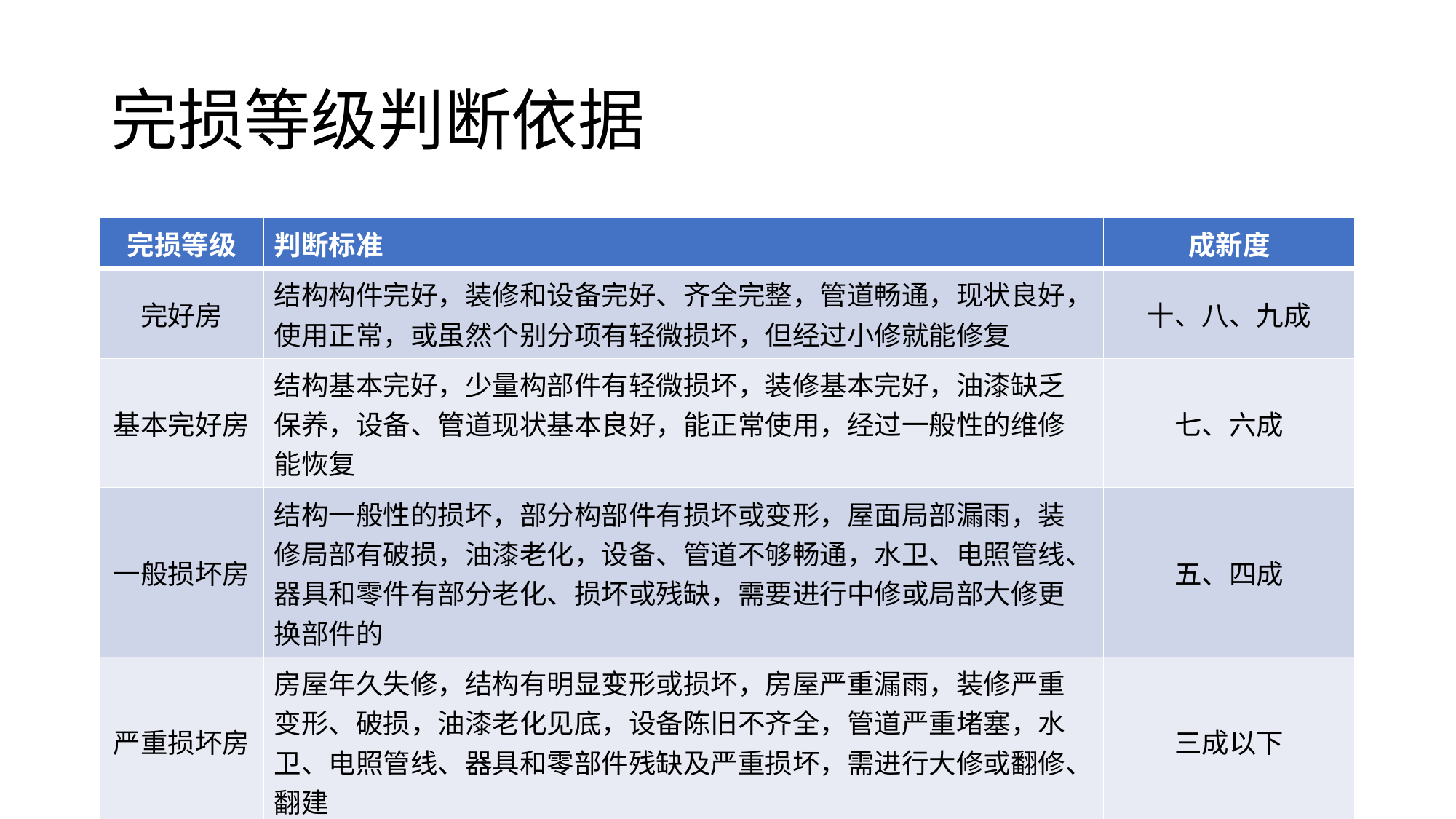

# 完损等级判断依据
| 完损等级 | 判断标准 | 成新度 |
| --- | --- | --- |
| 完好房 | 结构构件完好，装修和设备完好、齐全完整，管道畅通，现状良好，使用正常，或虽然个别分项有轻微损坏，但经过小修就能修复 | 十、八、九成 |
| 基本完好房 | 结构基本完好，少量构部件有轻微损坏，装修基本完好，油漆缺乏保养，设备、管道现状基本良好，能正常使用，经过一般性的维修能恢复 | 七、六成 |
| 一般损坏房 | 结构一般性的损坏，部分构部件有损坏或变形，屋面局部漏雨，装修局部有破损，油漆老化，设备、管道不够畅通，水卫、电照管线、器具和零件有部分老化、损坏或残缺，需要进行中修或局部大修更换部件的 | 五、四成 |
| 严重损坏房 | 房屋年久失修，结构有明显变形或损坏，房屋严重漏雨，装修严重变形、破损，油漆老化见底，设备陈旧不齐全，管道严重堵塞，水卫、电照管线、器具和零部件残缺及严重损坏，需进行大修或翻修、翻建 | 三成以下 |
| 危房 | 城中构件已属危险构件，结构丧失稳定及承载能力，随时有倒塌可能 | 三成以下 |